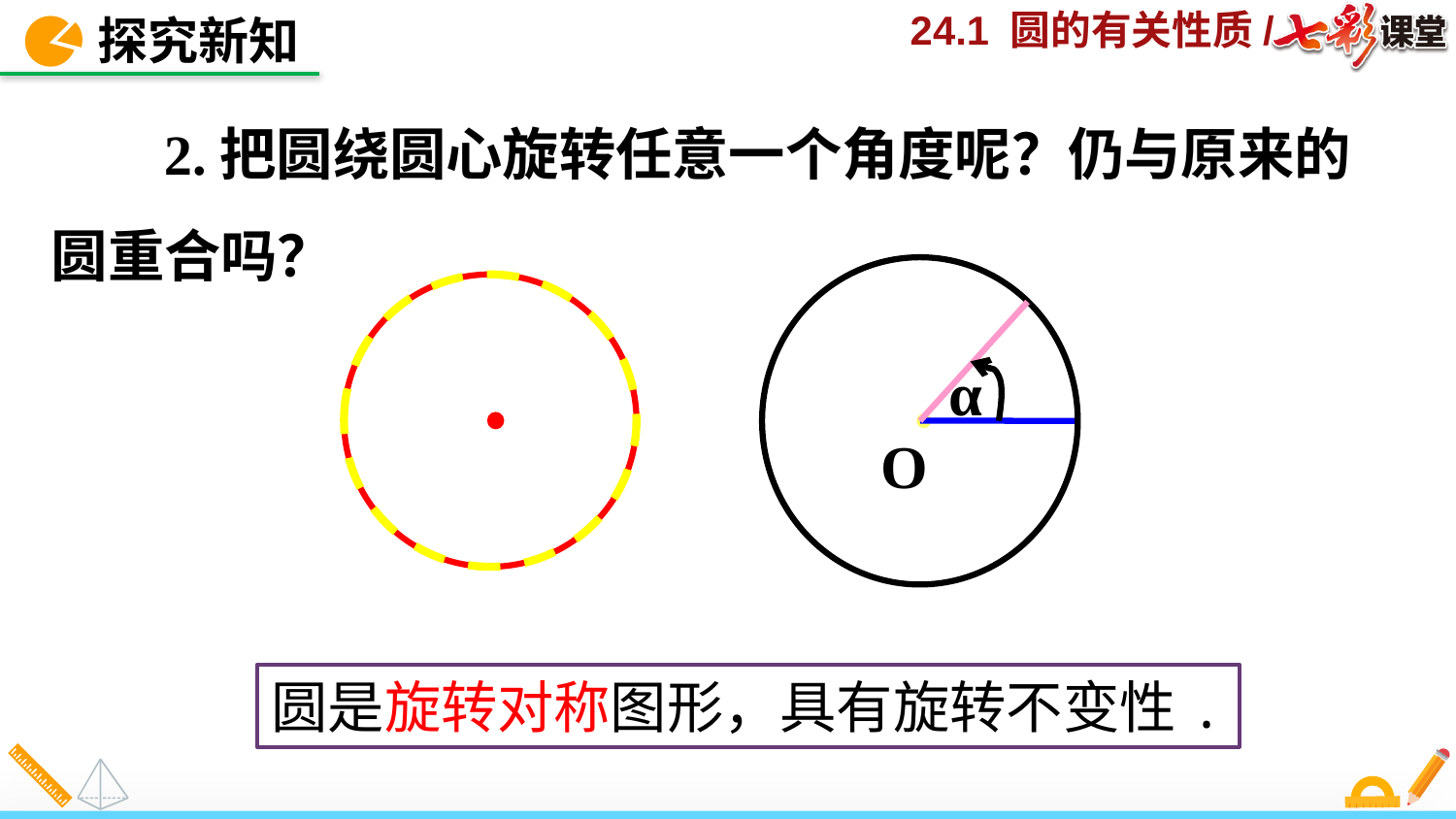

探究新知

        2.把圆绕圆心旋转任意一个角度呢？仍与原来的圆重合吗？

O

α

·

圆是旋转对称图形，具有旋转不变性.